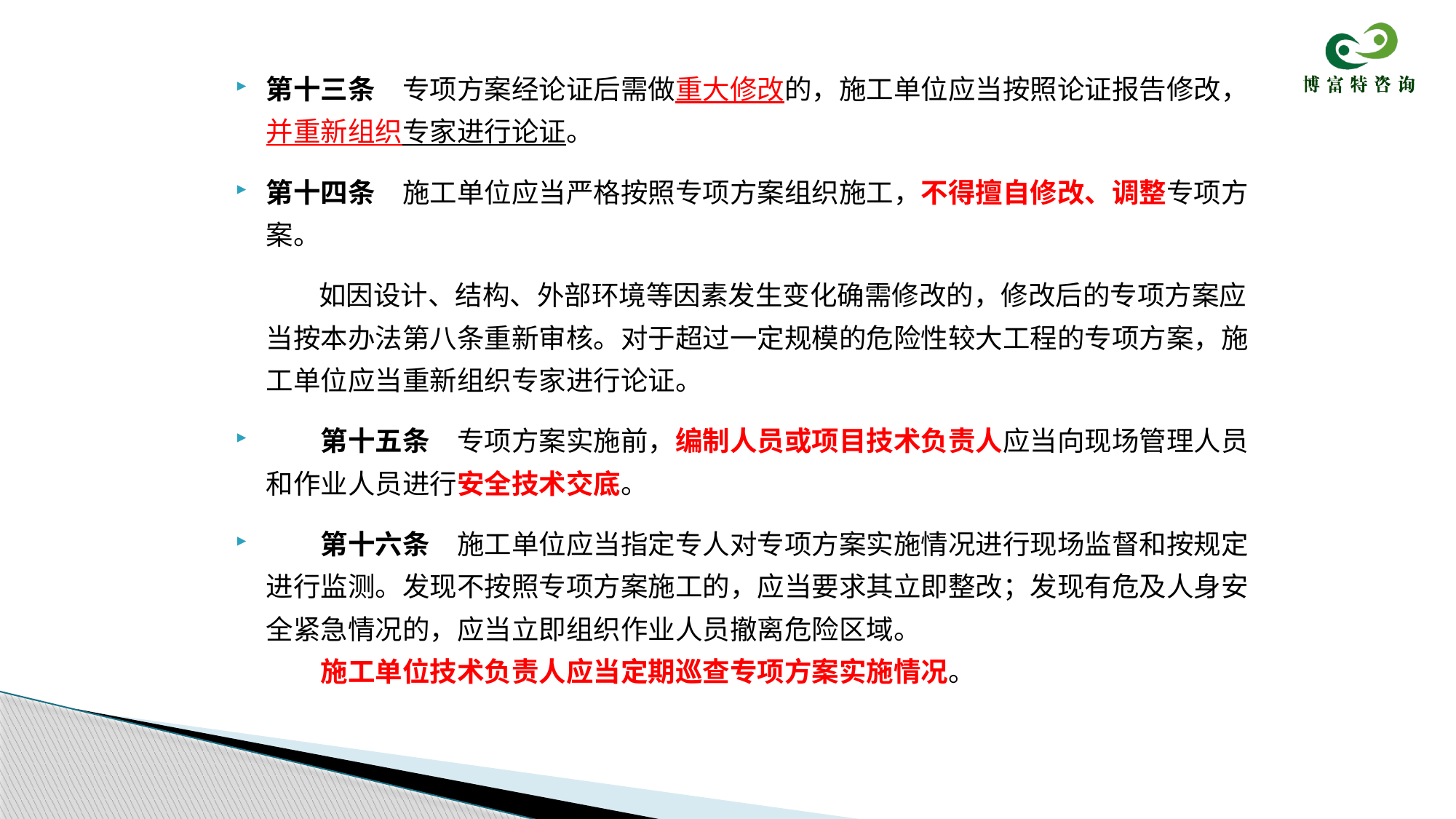

第十三条　专项方案经论证后需做重大修改的，施工单位应当按照论证报告修改，并重新组织专家进行论证。
第十四条　施工单位应当严格按照专项方案组织施工，不得擅自修改、调整专项方案。
        　如因设计、结构、外部环境等因素发生变化确需修改的，修改后的专项方案应当按本办法第八条重新审核。对于超过一定规模的危险性较大工程的专项方案，施工单位应当重新组织专家进行论证。
　　第十五条　专项方案实施前，编制人员或项目技术负责人应当向现场管理人员和作业人员进行安全技术交底。
　　第十六条　施工单位应当指定专人对专项方案实施情况进行现场监督和按规定进行监测。发现不按照专项方案施工的，应当要求其立即整改；发现有危及人身安全紧急情况的，应当立即组织作业人员撤离危险区域。
　　施工单位技术负责人应当定期巡查专项方案实施情况。